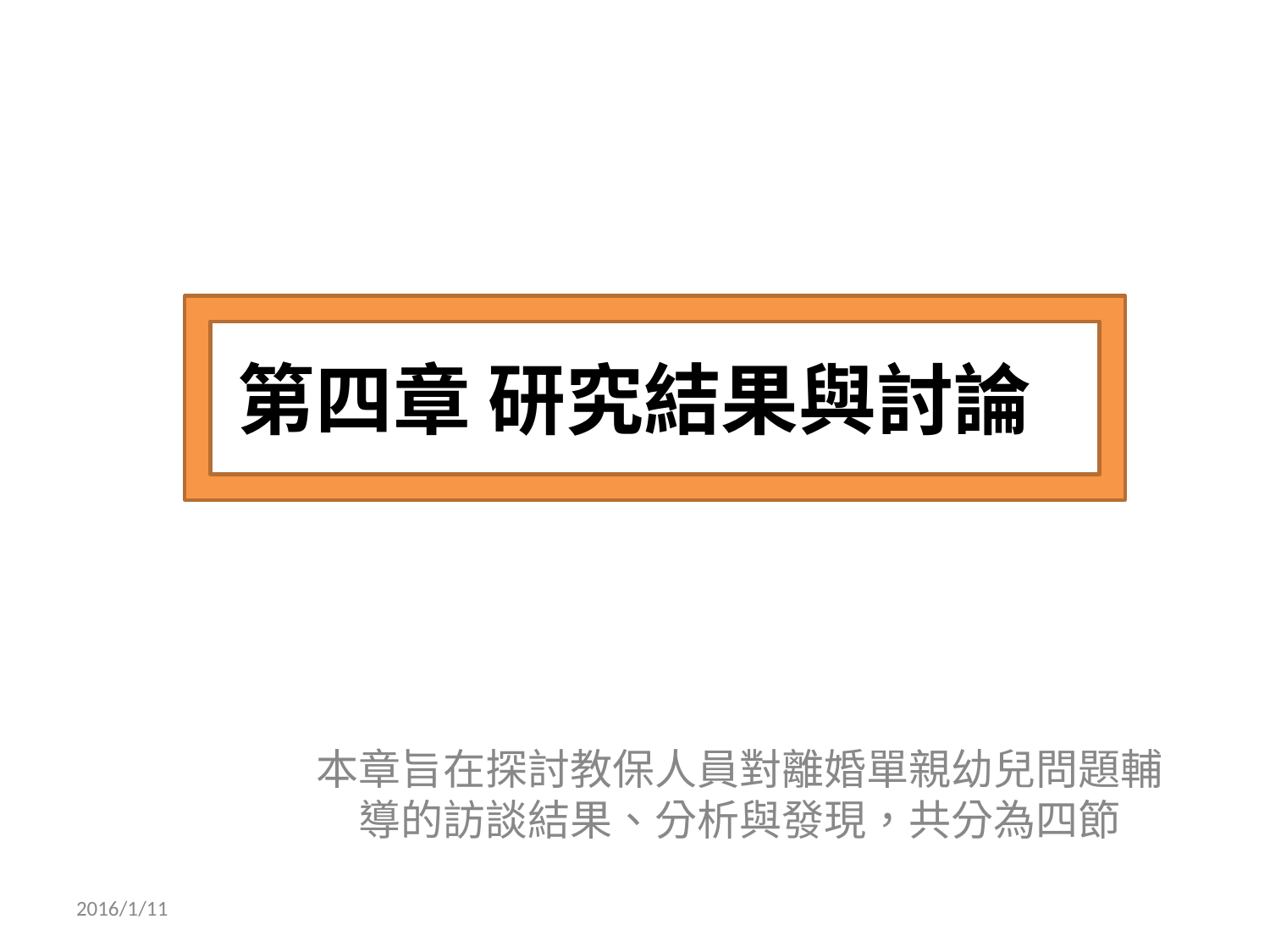

# 第四章 研究結果與討論

本章旨在探討教保人員對離婚單親幼兒問題輔導的訪談結果、分析與發現，共分為四節
2016/1/11